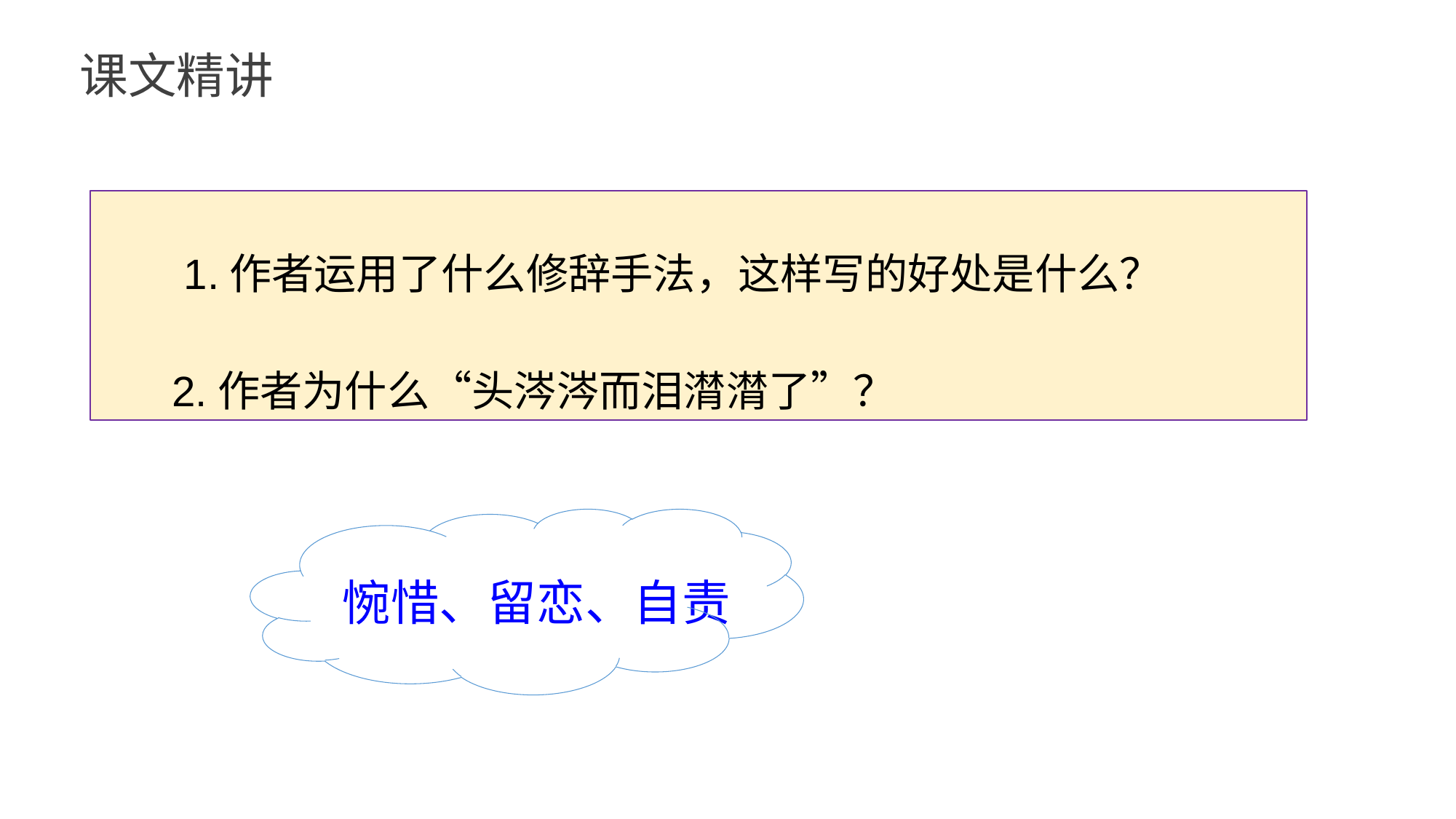

课文精讲
       1.作者运用了什么修辞手法，这样写的好处是什么？
      2.作者为什么“头涔涔而泪潸潸了”？

惋惜、留恋、自责